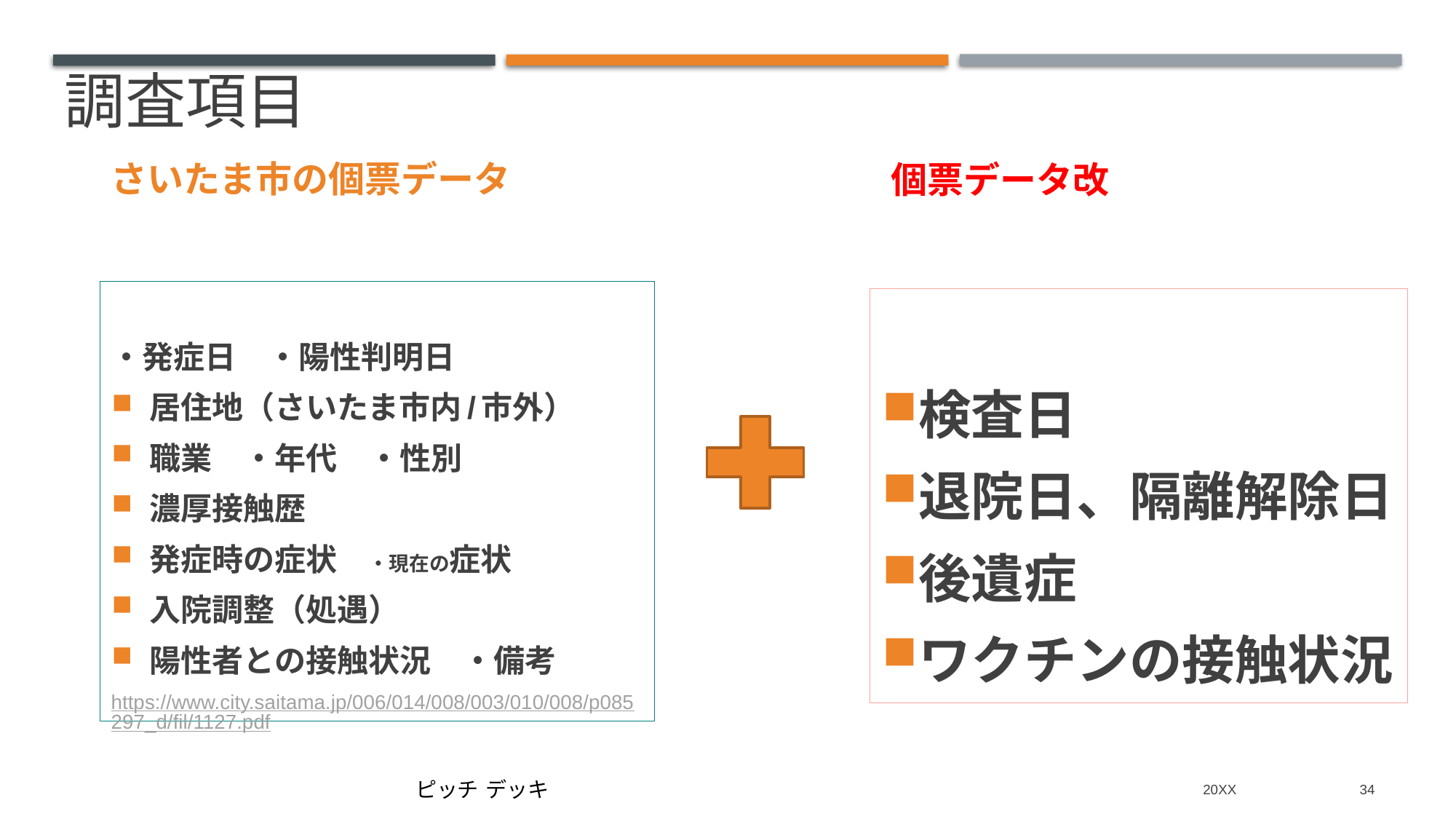

# 調査項目
さいたま市の個票データ
個票データ改

・発症日　・陽性判明日
居住地（さいたま市内/市外）
職業　・年代　・性別
濃厚接触歴
発症時の症状　・現在の症状
入院調整（処遇）
陽性者との接触状況　・備考
https://www.city.saitama.jp/006/014/008/003/010/008/p085297_d/fil/1127.pdf

検査日
退院日、隔離解除日
後遺症
ワクチンの接触状況

ピッチ デッキ
20XX
34